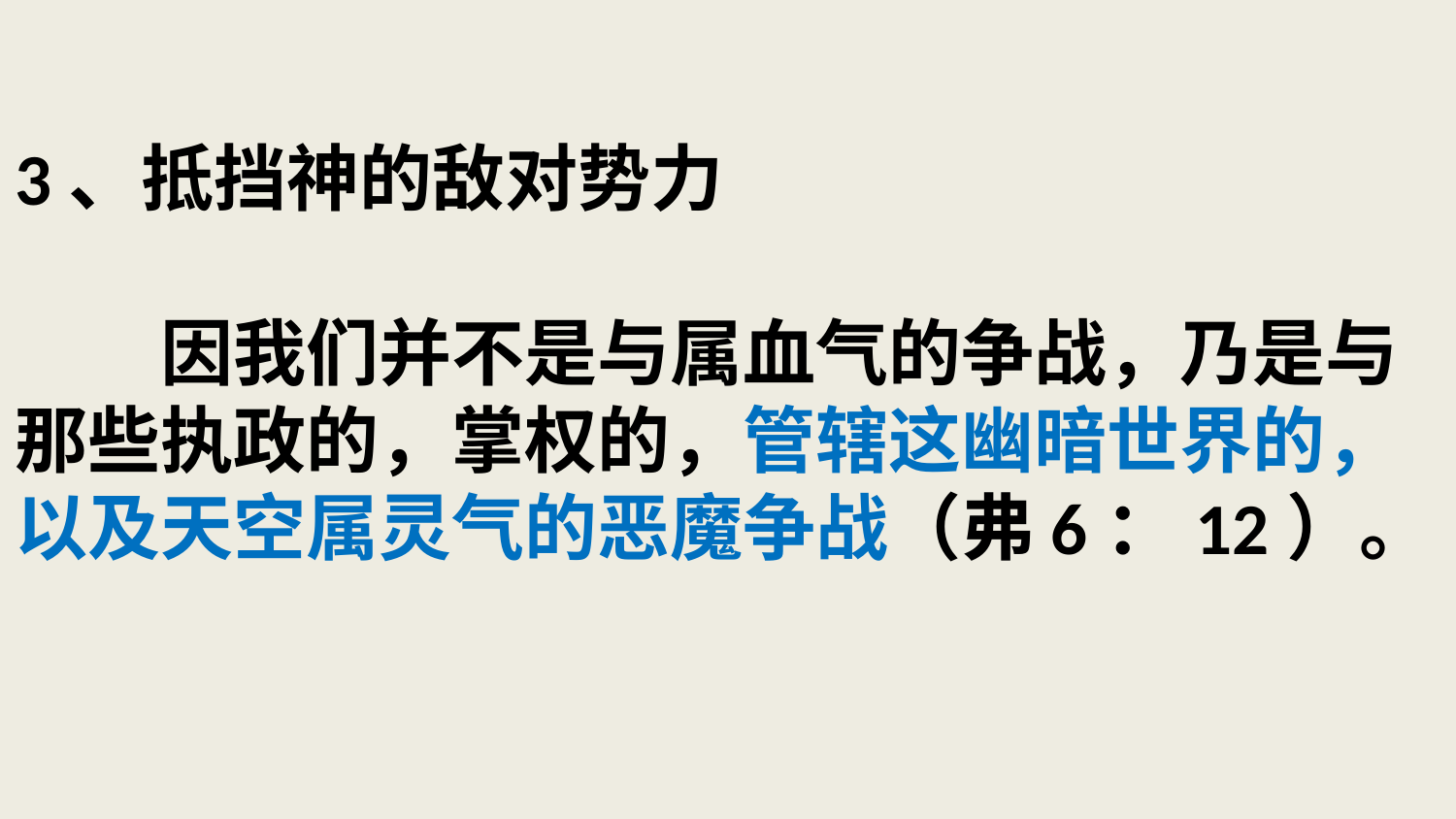

# 3、抵挡神的敌对势力 因我们并不是与属血气的争战，乃是与那些执政的，掌权的，管辖这幽暗世界的，以及天空属灵气的恶魔争战（弗6：12）。